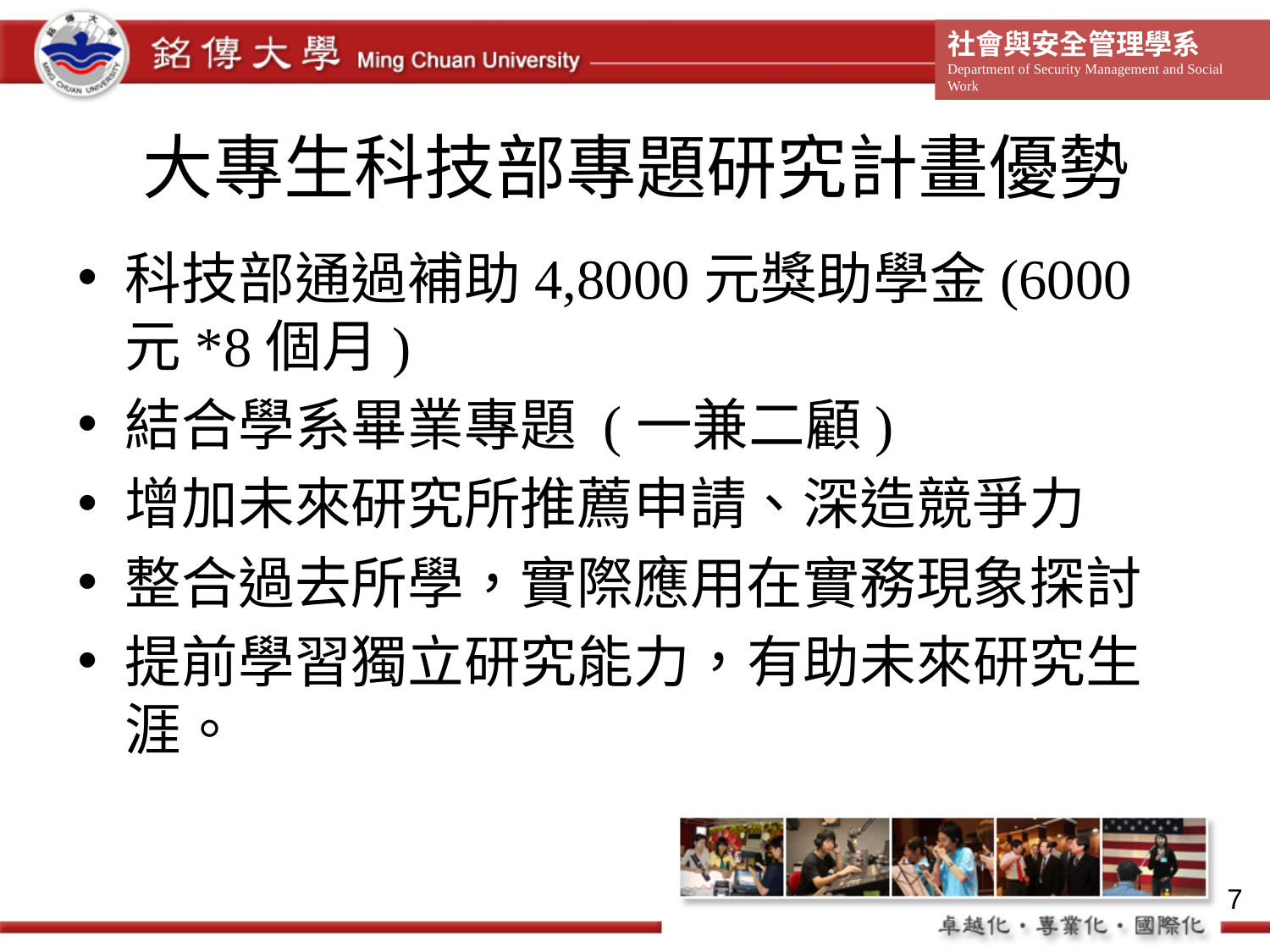

# 大專生科技部專題研究計畫優勢
科技部通過補助4,8000元獎助學金(6000元*8個月)
結合學系畢業專題 (一兼二顧)
增加未來研究所推薦申請、深造競爭力
整合過去所學，實際應用在實務現象探討
提前學習獨立研究能力，有助未來研究生涯。

7